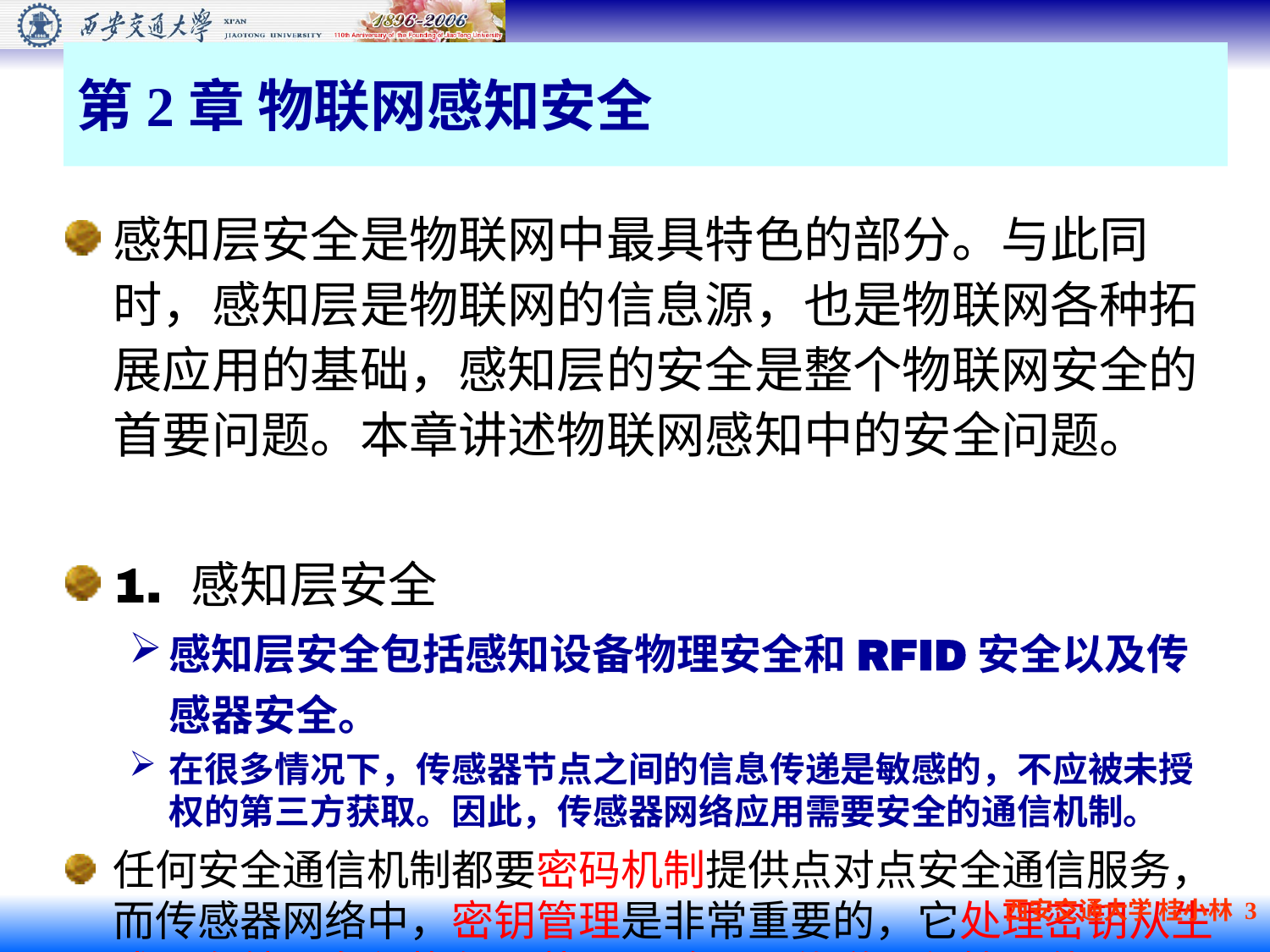

# 第2章 物联网感知安全
感知层安全是物联网中最具特色的部分。与此同时，感知层是物联网的信息源，也是物联网各种拓展应用的基础，感知层的安全是整个物联网安全的首要问题。本章讲述物联网感知中的安全问题。

1. 感知层安全
感知层安全包括感知设备物理安全和RFID安全以及传感器安全。
在很多情况下，传感器节点之间的信息传递是敏感的，不应被未授权的第三方获取。因此，传感器网络应用需要安全的通信机制。
任何安全通信机制都要密码机制提供点对点安全通信服务，而传感器网络中，密钥管理是非常重要的，它处理密钥从生成、存储、备份恢复、装入、验证、传递、保管、使用、分配、保护、更新、控制、丢失、吊销和销毁等多方面的内容，它涵盖了密钥的整个生命周期，是整个加密系统中最薄弱的环节，密钥的泄密将直接导致明文内容的泄密。因此感知层需要密钥管理来保障传感器的安全。

西安交通大学 桂小林 3